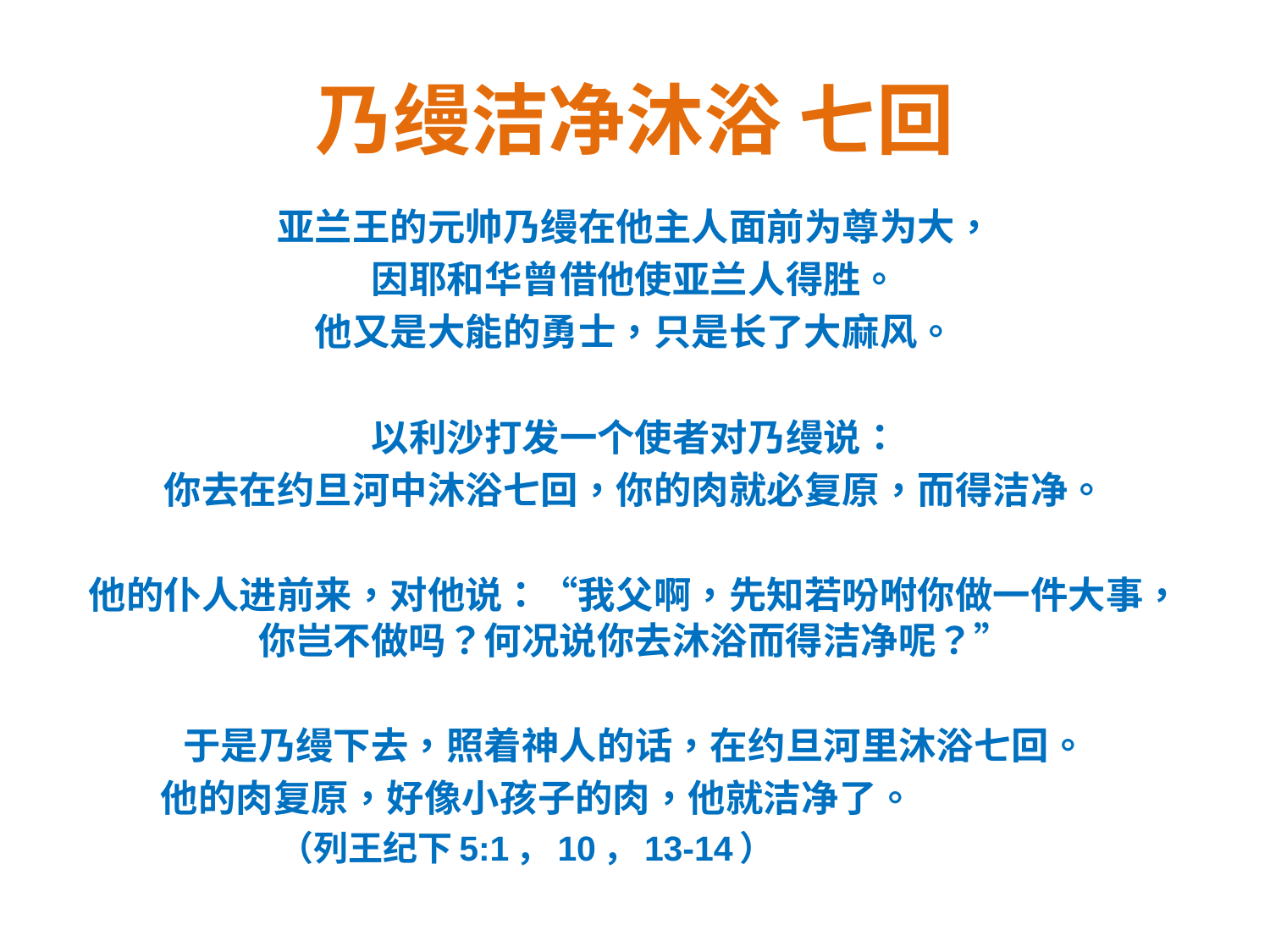

# 乃缦洁净沐浴 七回
亚兰王的元帅乃缦在他主人面前为尊为大，
因耶和华曾借他使亚兰人得胜。
他又是大能的勇士，只是长了大麻风。

以利沙打发一个使者对乃缦说：
你去在约旦河中沐浴七回，你的肉就必复原，而得洁净。

他的仆人进前来，对他说：“我父啊，先知若吩咐你做一件大事，你岂不做吗？何况说你去沐浴而得洁净呢？”

于是乃缦下去，照着神人的话，在约旦河里沐浴七回。
他的肉复原，好像小孩子的肉，他就洁净了。
                         （列王纪下5:1，10，13-14）